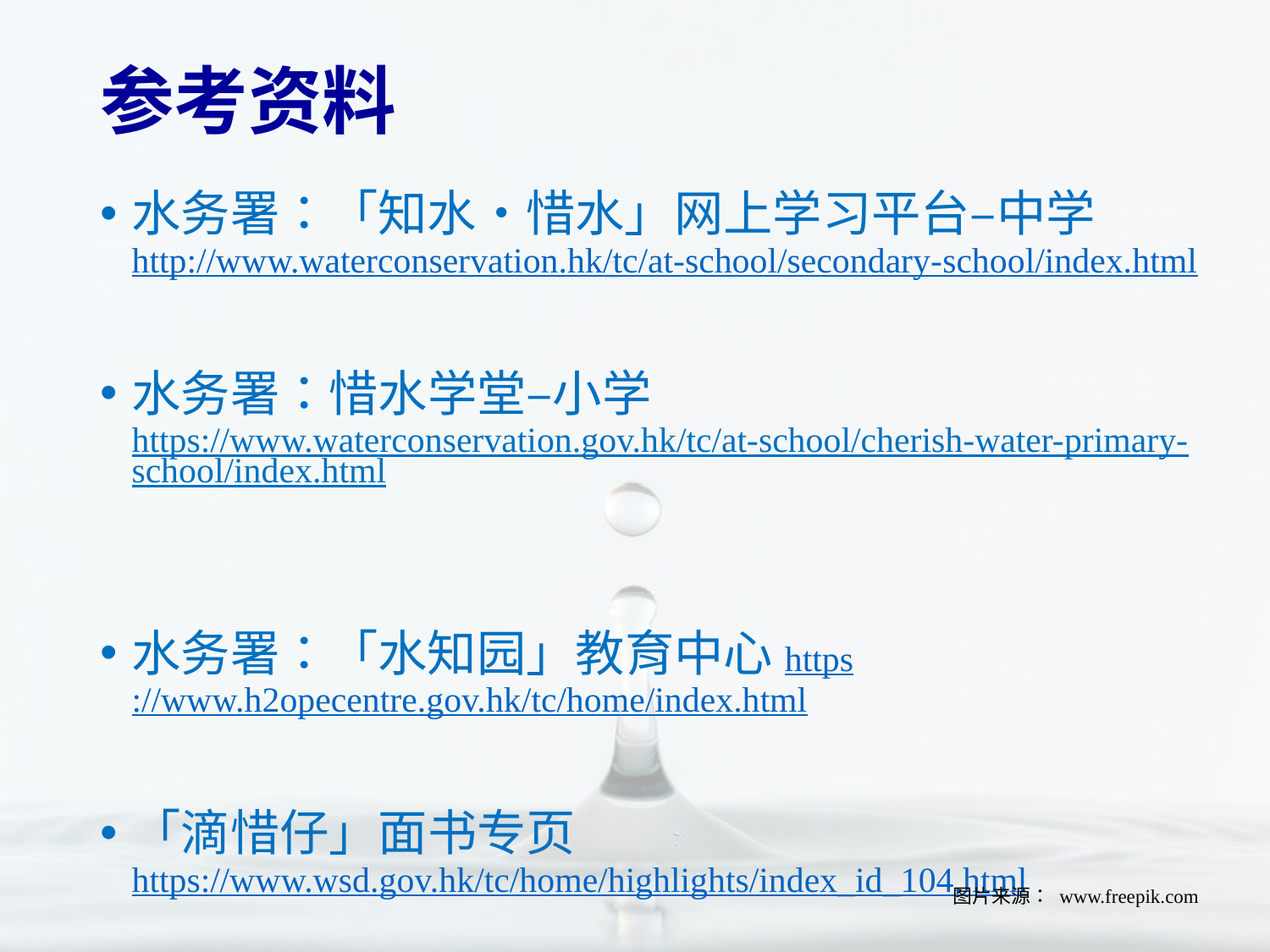

# 参考资料
水务署：「知水•惜水」网上学习平台–中学http://www.waterconservation.hk/tc/at-school/secondary-school/index.html

水务署：惜水学堂–小学https://www.waterconservation.gov.hk/tc/at-school/cherish-water-primary-school/index.html

水务署：「水知园」教育中心https://www.h2opecentre.gov.hk/tc/home/index.html

「滴惜仔」面书专页https://www.wsd.gov.hk/tc/home/highlights/index_id_104.html
图片来源： www.freepik.com